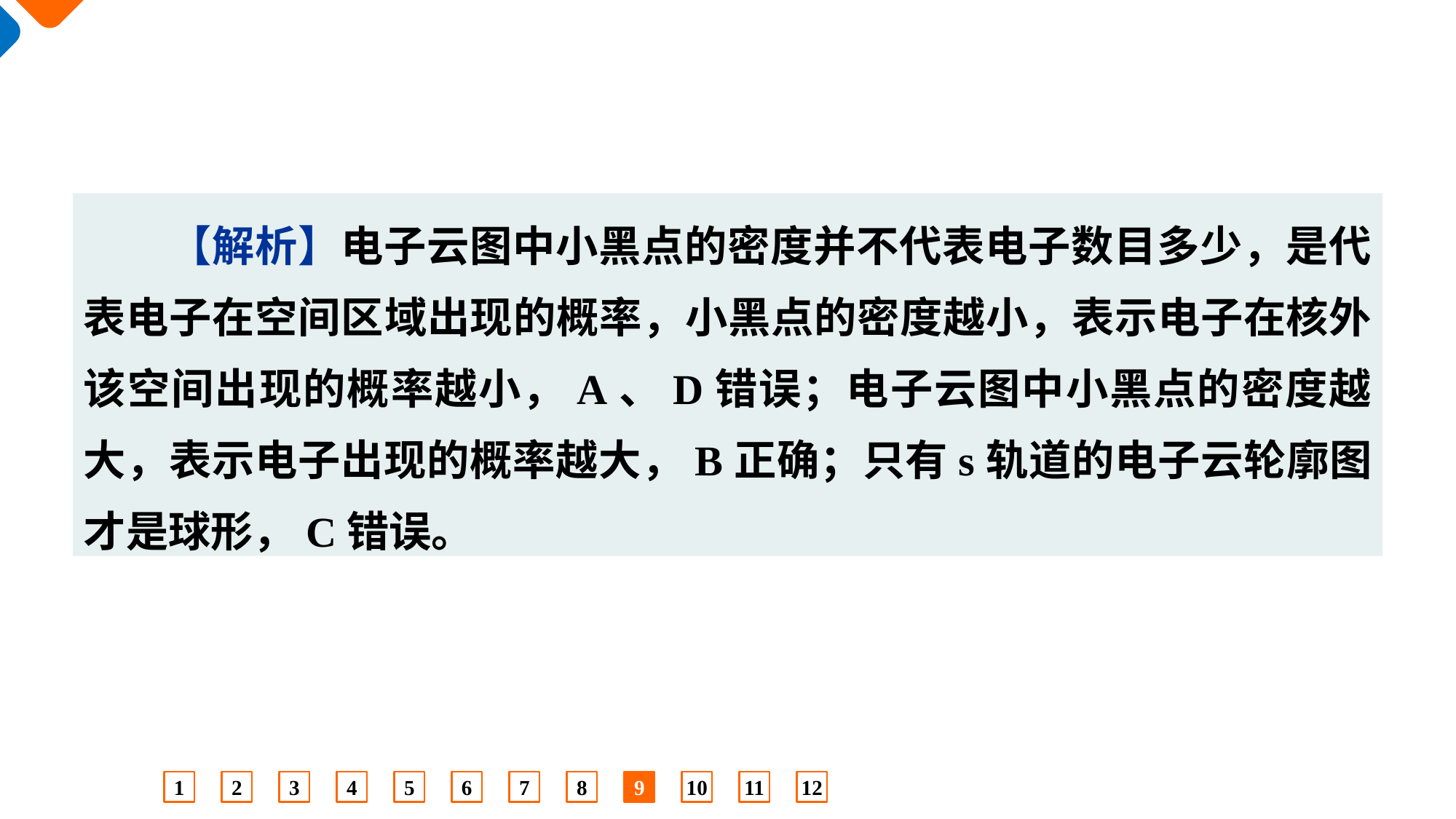

【解析】电子云图中小黑点的密度并不代表电子数目多少，是代表电子在空间区域出现的概率，小黑点的密度越小，表示电子在核外该空间出现的概率越小，A、D错误；电子云图中小黑点的密度越大，表示电子出现的概率越大，B正确；只有s轨道的电子云轮廓图才是球形，C错误。
1
2
3
4
5
6
7
8
9
10
11
12